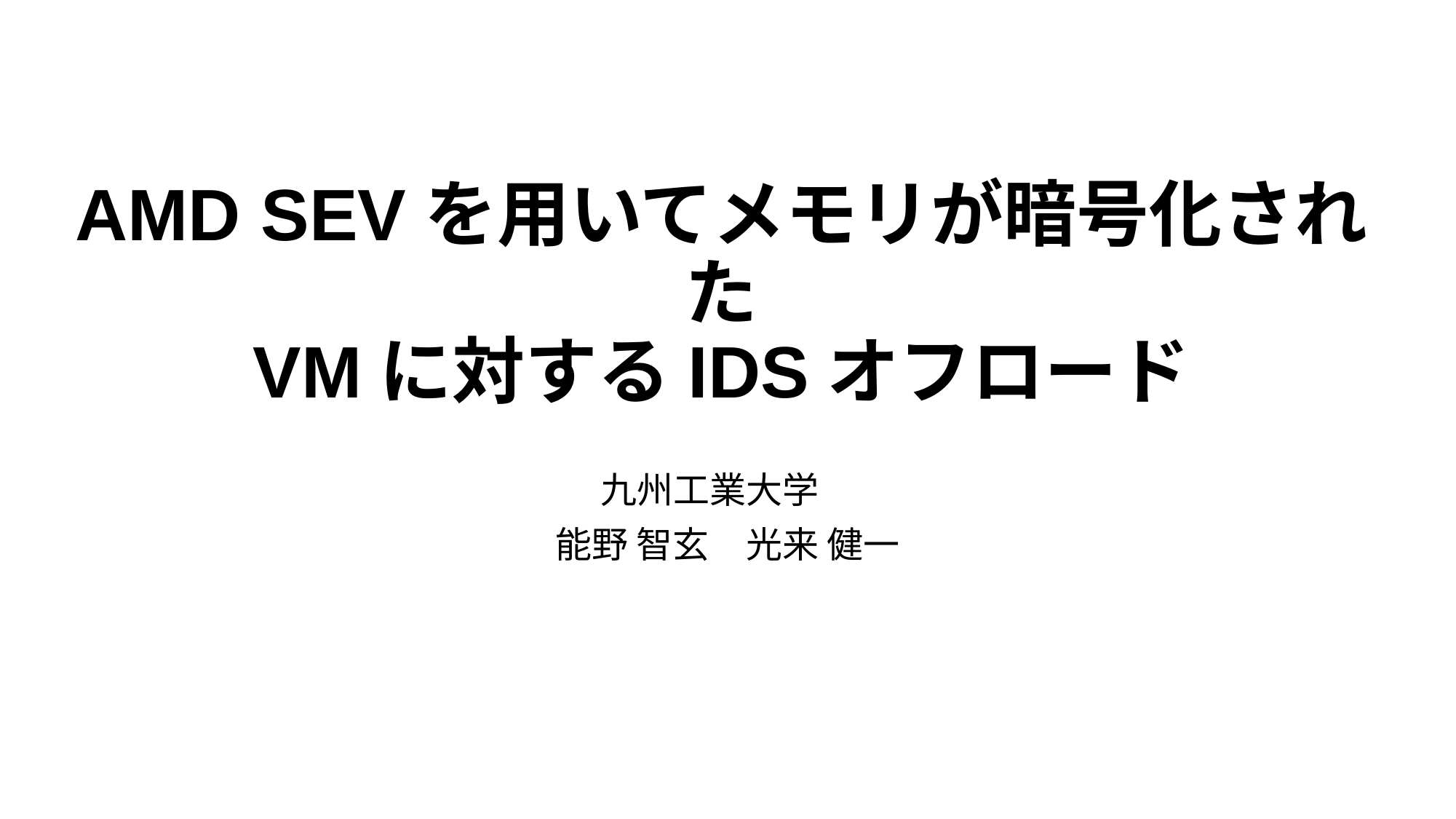

# AMD SEVを用いてメモリが暗号化された VMに対するIDSオフロード
九州工業大学
能野 智玄　光来 健一